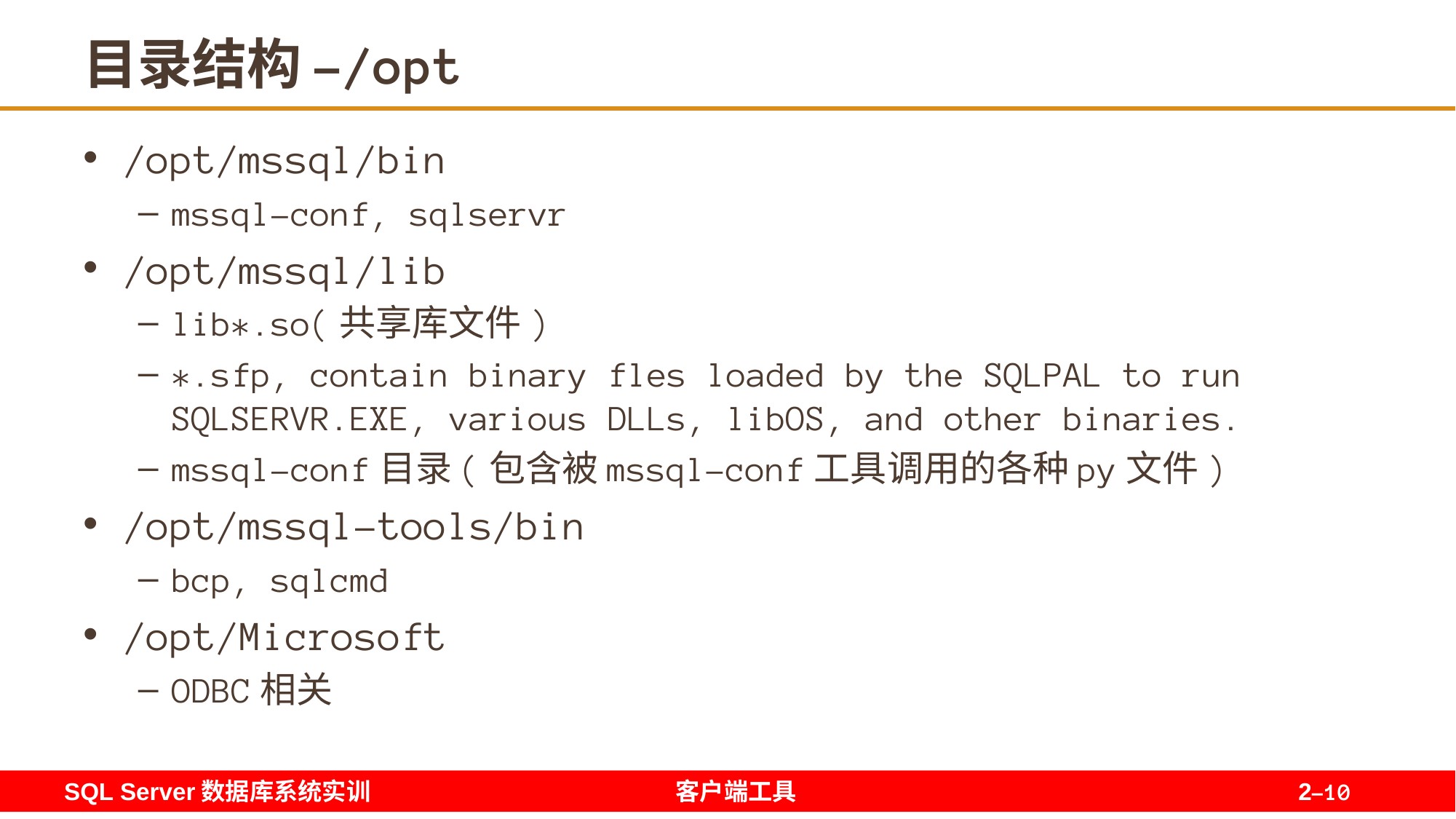

# 目录结构-/opt
/opt/mssql/bin
mssql-conf, sqlservr
/opt/mssql/lib
lib*.so(共享库文件)
*.sfp, contain binary fles loaded by the SQLPAL to run
SQLSERVR.EXE, various DLLs, libOS, and other binaries.
mssql-conf目录(包含被mssql-conf工具调用的各种py文件)
/opt/mssql-tools/bin
bcp, sqlcmd
/opt/Microsoft
ODBC相关